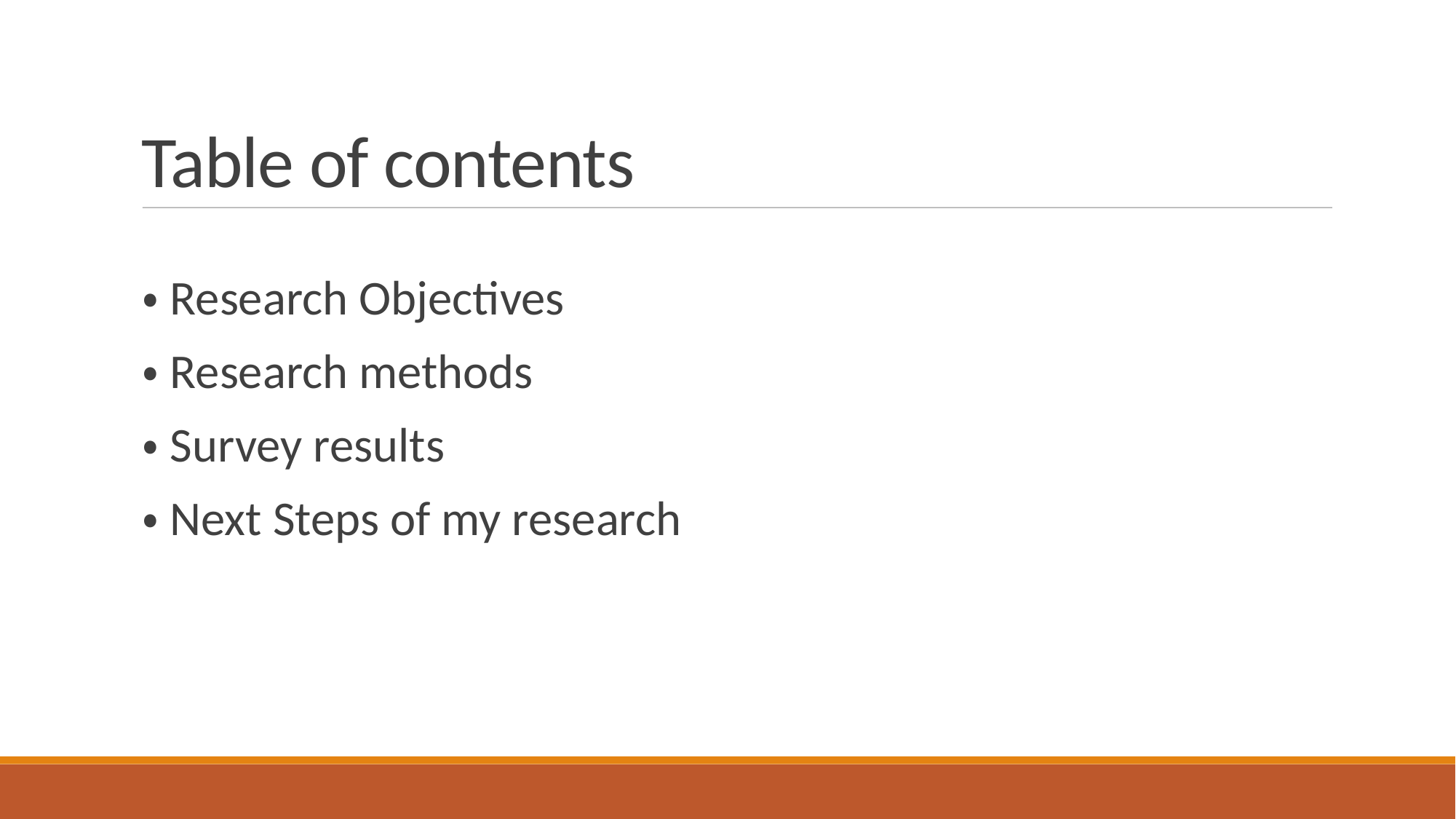

# Table of contents
・Research Objectives
・Research methods
・Survey results
・Next Steps of my research